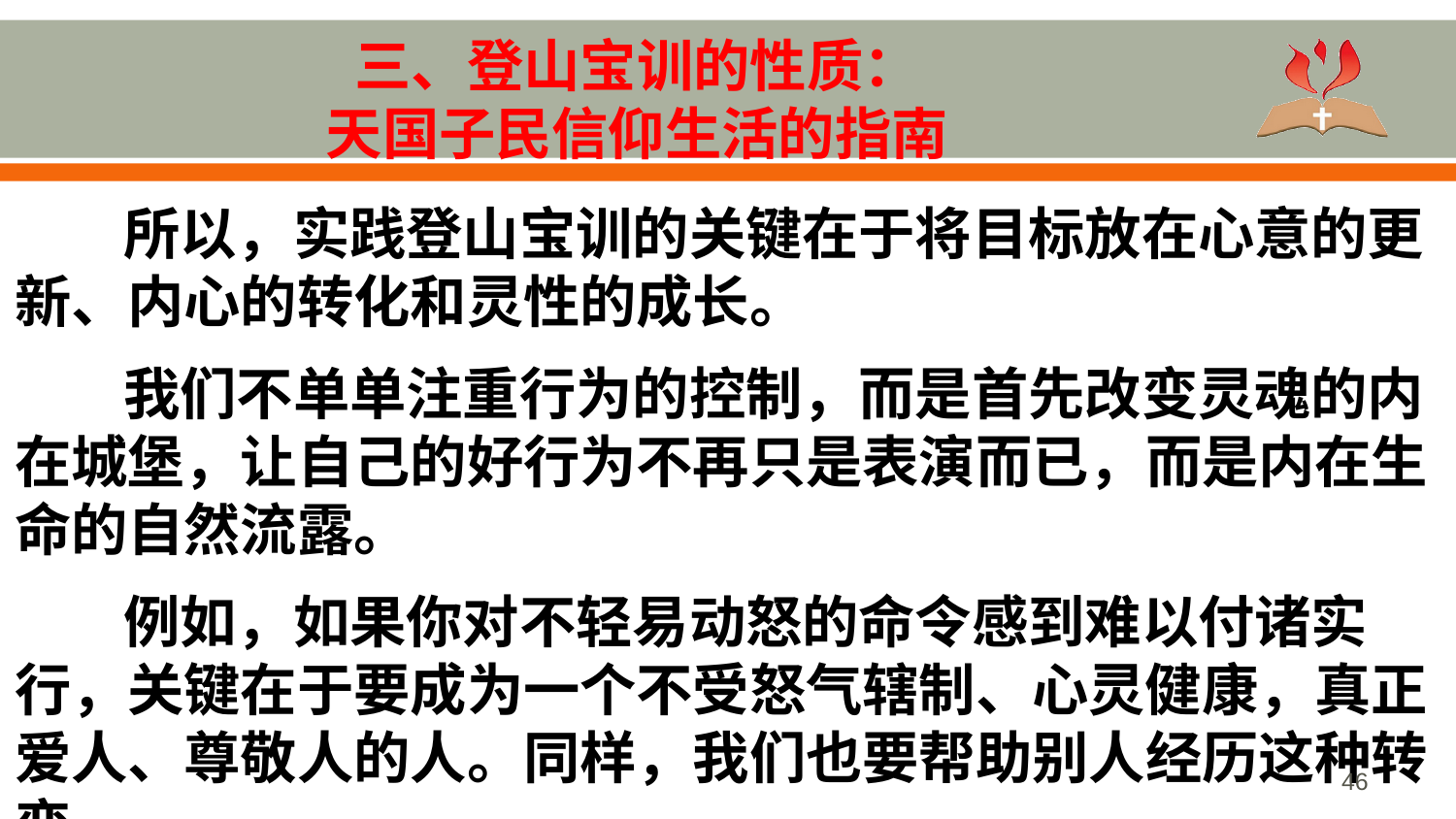

# 三、登山宝训的性质： 天国子民信仰生活的指南
所以，实践登山宝训的关键在于将目标放在心意的更新、内心的转化和灵性的成长。
我们不单单注重行为的控制，而是首先改变灵魂的内在城堡，让自己的好行为不再只是表演而已，而是内在生命的自然流露。
例如，如果你对不轻易动怒的命令感到难以付诸实行，关键在于要成为一个不受怒气辖制、心灵健康，真正爱人、尊敬人的人。同样，我们也要帮助别人经历这种转变。

46